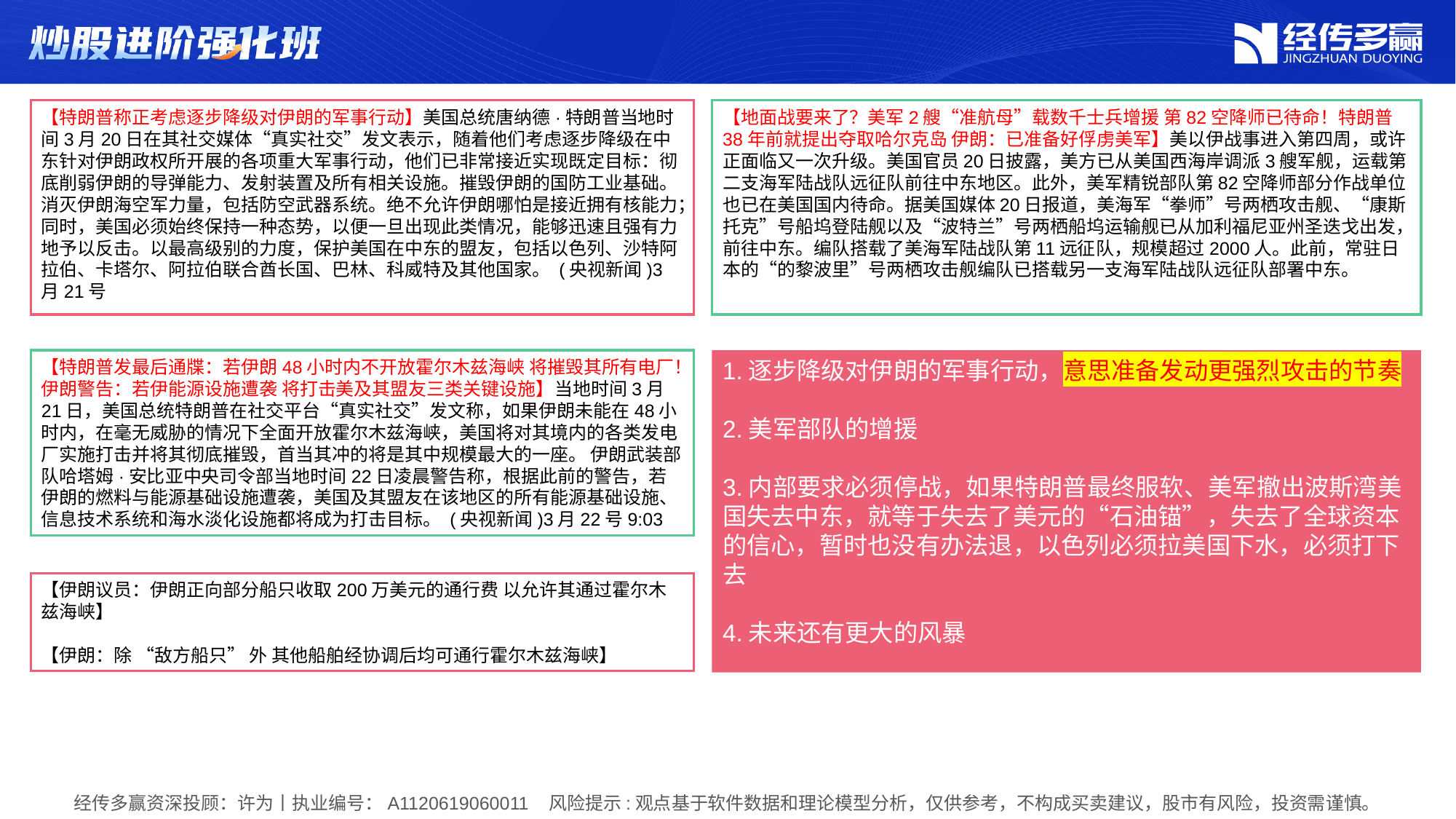

【特朗普称正考虑逐步降级对伊朗的军事行动】美国总统唐纳德·特朗普当地时间3月20日在其社交媒体“真实社交”发文表示，随着他们考虑逐步降级在中东针对伊朗政权所开展的各项重大军事行动，他们已非常接近实现既定目标：彻底削弱伊朗的导弹能力、发射装置及所有相关设施。摧毁伊朗的国防工业基础。消灭伊朗海空军力量，包括防空武器系统。绝不允许伊朗哪怕是接近拥有核能力；同时，美国必须始终保持一种态势，以便一旦出现此类情况，能够迅速且强有力地予以反击。以最高级别的力度，保护美国在中东的盟友，包括以色列、沙特阿拉伯、卡塔尔、阿拉伯联合酋长国、巴林、科威特及其他国家。 (央视新闻)3月21号
【地面战要来了？美军2艘“准航母”载数千士兵增援 第82空降师已待命！特朗普38年前就提出夺取哈尔克岛 伊朗：已准备好俘虏美军】美以伊战事进入第四周，或许正面临又一次升级。美国官员20日披露，美方已从美国西海岸调派3艘军舰，运载第二支海军陆战队远征队前往中东地区。此外，美军精锐部队第82空降师部分作战单位也已在美国国内待命。据美国媒体20日报道，美海军“拳师”号两栖攻击舰、“康斯托克”号船坞登陆舰以及“波特兰”号两栖船坞运输舰已从加利福尼亚州圣迭戈出发，前往中东。编队搭载了美海军陆战队第11远征队，规模超过2000人。此前，常驻日本的“的黎波里”号两栖攻击舰编队已搭载另一支海军陆战队远征队部署中东。
【特朗普发最后通牒：若伊朗48小时内不开放霍尔木兹海峡 将摧毁其所有电厂！伊朗警告：若伊能源设施遭袭 将打击美及其盟友三类关键设施】当地时间3月21日，美国总统特朗普在社交平台“真实社交”发文称，如果伊朗未能在48小时内，在毫无威胁的情况下全面开放霍尔木兹海峡，美国将对其境内的各类发电厂实施打击并将其彻底摧毁，首当其冲的将是其中规模最大的一座。 伊朗武装部队哈塔姆·安比亚中央司令部当地时间22日凌晨警告称，根据此前的警告，若伊朗的燃料与能源基础设施遭袭，美国及其盟友在该地区的所有能源基础设施、信息技术系统和海水淡化设施都将成为打击目标。 (央视新闻)3月22号9:03
1.逐步降级对伊朗的军事行动，意思准备发动更强烈攻击的节奏

2.美军部队的增援

3.内部要求必须停战，如果特朗普最终服软、美军撤出波斯湾美国失去中东，就等于失去了美元的“石油锚”，失去了全球资本的信心，暂时也没有办法退，以色列必须拉美国下水，必须打下去
4.未来还有更大的风暴
【伊朗议员：伊朗正向部分船只收取200万美元的通行费 以允许其通过霍尔木兹海峡】

【伊朗：除 “敌方船只” 外 其他船舶经协调后均可通行霍尔木兹海峡】